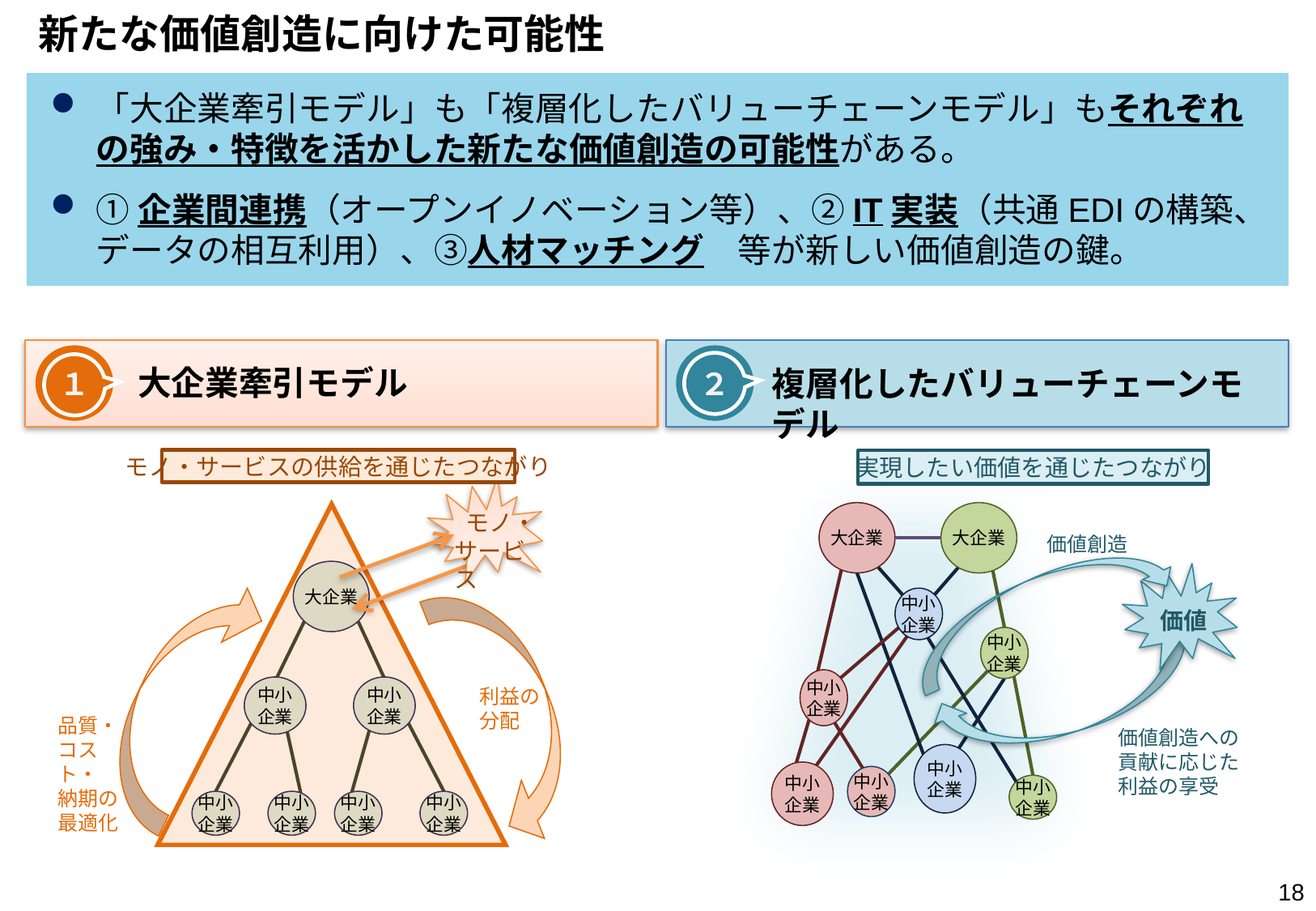

# 新たな価値創造に向けた可能性
「大企業牽引モデル」も「複層化したバリューチェーンモデル」もそれぞれの強み・特徴を活かした新たな価値創造の可能性がある。
①企業間連携（オープンイノベーション等）、②IT実装（共通EDIの構築、データの相互利用）、③人材マッチング　等が新しい価値創造の鍵。

１

２

大企業牽引モデル
複層化したバリューチェーンモデル
モノ・サービスの供給を通じたつながり
実現したい価値を通じたつながり
大企業
大企業
価値創造

価値

中小
企業
中小
企業

中小
企業
価値創造への貢献に応じた利益の享受
中小
企業
中小
企業
中小
企業
中小
企業

 モノ・
サービス

大企業

中小
企業
中小
企業
利益の
分配
品質・
コスト・
納期の
最適化
中小
企業
中小
企業
中小
企業
中小
企業
18